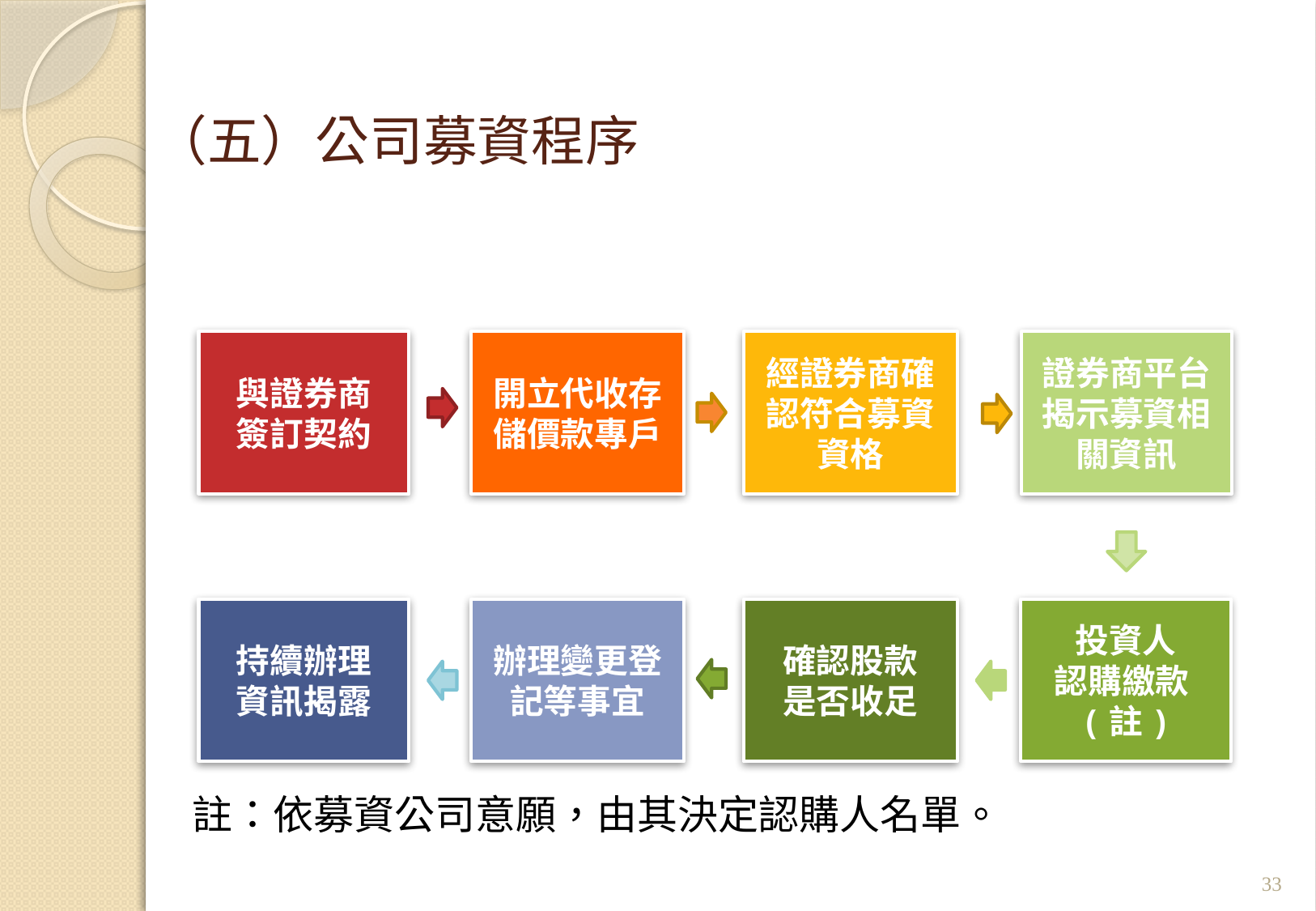

# （五）公司募資程序

註：依募資公司意願，由其決定認購人名單。
與證券商
簽訂契約
開立代收存儲價款專戶
經證券商確認符合募資資格
證券商平台揭示募資相關資訊

持續辦理
資訊揭露

辦理變更登記等事宜

確認股款
是否收足

投資人
認購繳款(註)

33